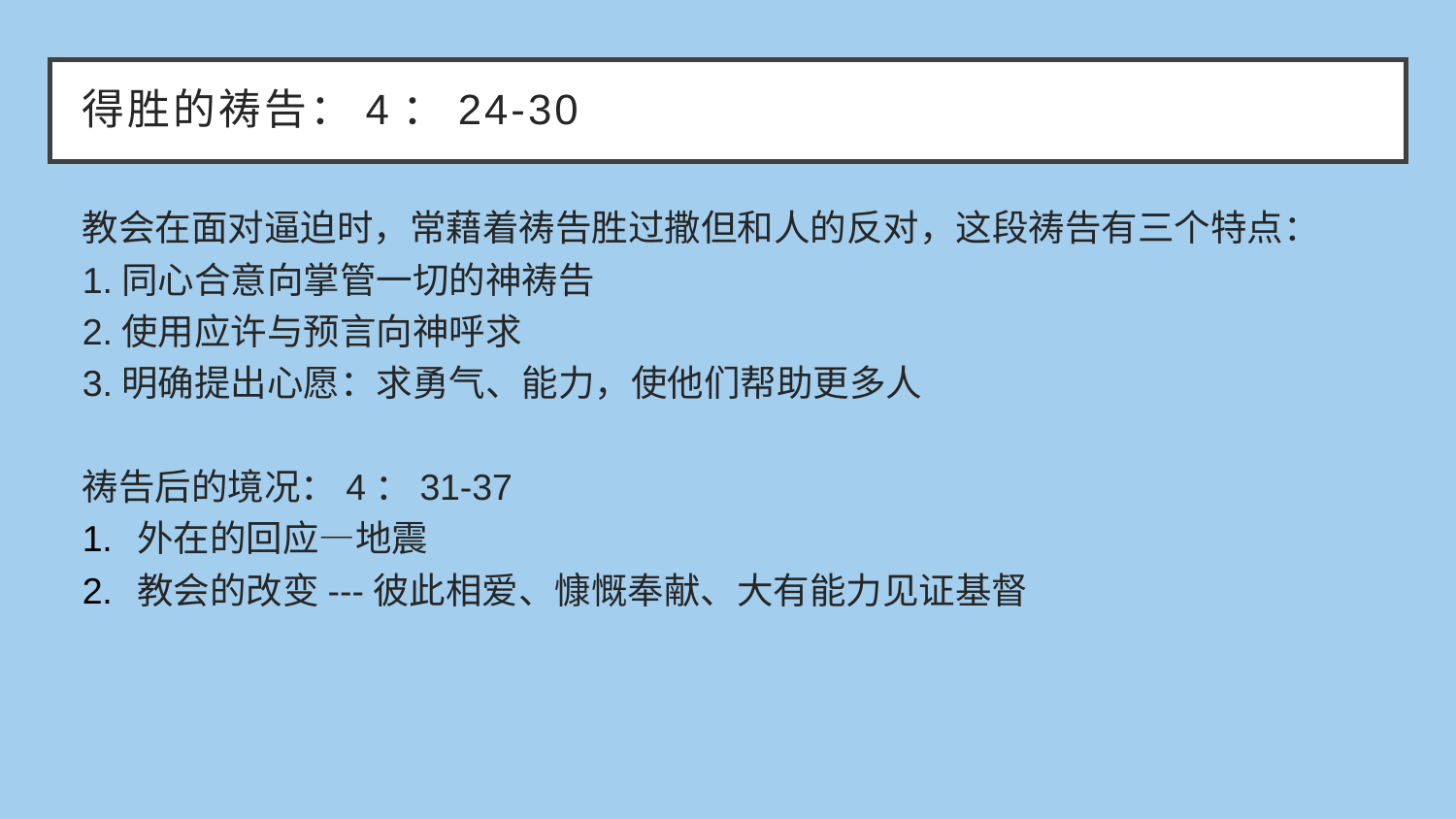

# 得胜的祷告：4：24-30
教会在面对逼迫时，常藉着祷告胜过撒但和人的反对，这段祷告有三个特点：
1.同心合意向掌管一切的神祷告
2.使用应许与预言向神呼求
3.明确提出心愿：求勇气、能力，使他们帮助更多人

祷告后的境况：4：31-37
外在的回应—地震
教会的改变---彼此相爱、慷慨奉献、大有能力见证基督